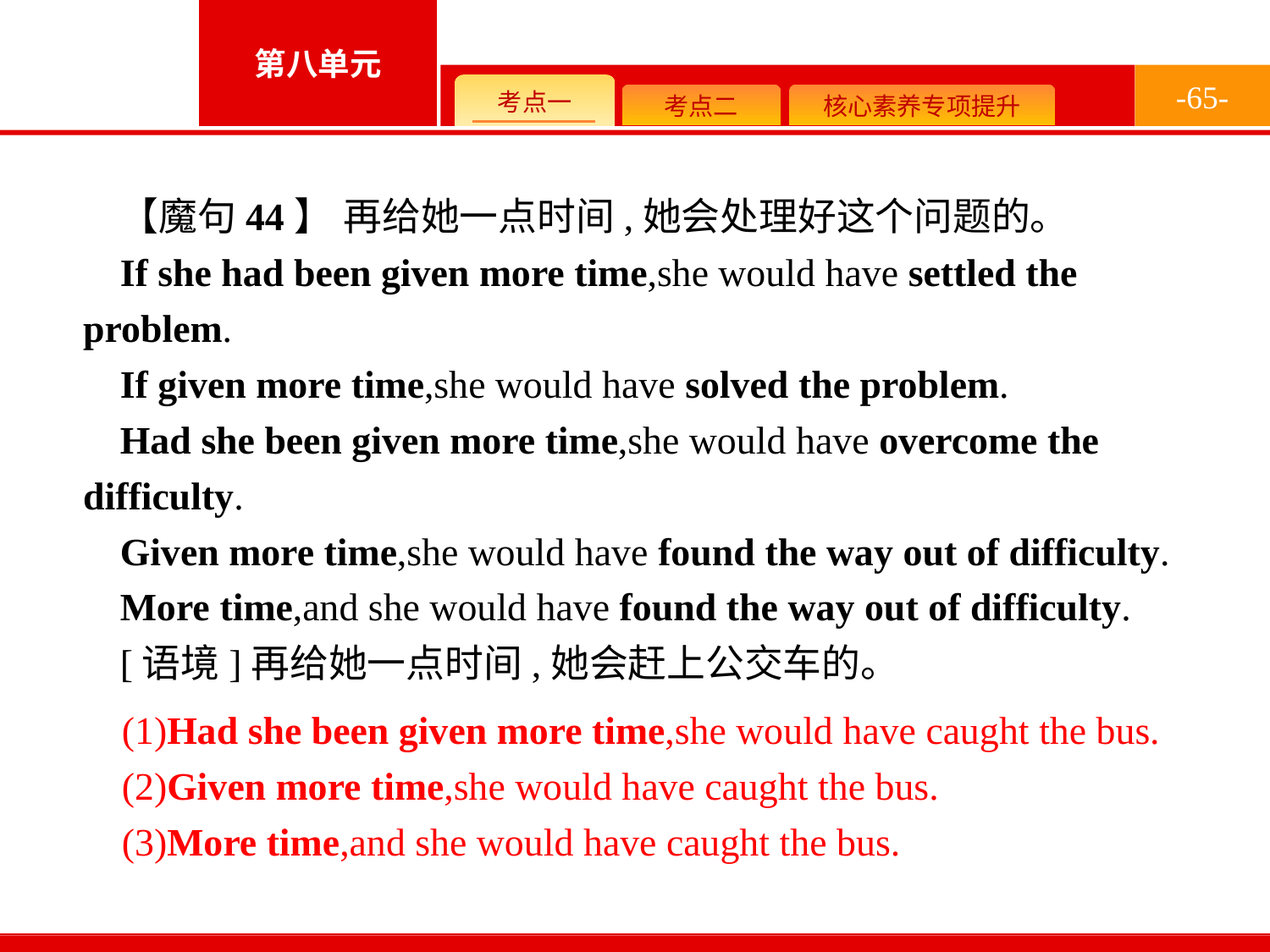

-65-
【魔句44】 再给她一点时间,她会处理好这个问题的。
If she had been given more time,she would have settled the problem.
If given more time,she would have solved the problem.
Had she been given more time,she would have overcome the difficulty.
Given more time,she would have found the way out of difficulty.
More time,and she would have found the way out of difficulty.
[语境]再给她一点时间,她会赶上公交车的。
(1)Had she been given more time,she would have caught the bus.
(2)Given more time,she would have caught the bus.
(3)More time,and she would have caught the bus.